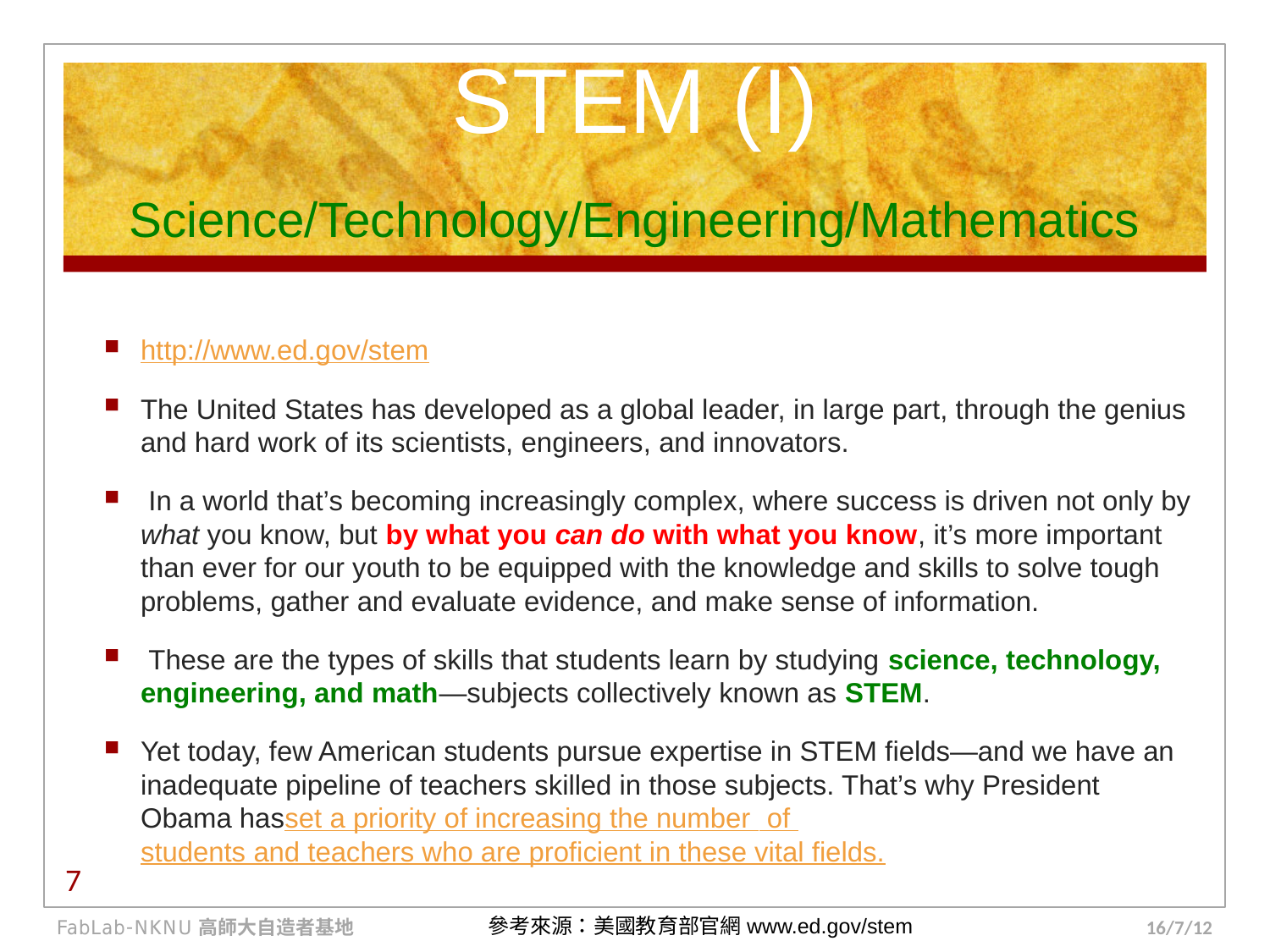

# STEM (I) Science/Technology/Engineering/Mathematics
http://www.ed.gov/stem
The United States has developed as a global leader, in large part, through the genius and hard work of its scientists, engineers, and innovators.
 In a world that’s becoming increasingly complex, where success is driven not only by what you know, but by what you can do with what you know, it’s more important than ever for our youth to be equipped with the knowledge and skills to solve tough problems, gather and evaluate evidence, and make sense of information.
 These are the types of skills that students learn by studying science, technology, engineering, and math—subjects collectively known as STEM.
Yet today, few American students pursue expertise in STEM fields—and we have an inadequate pipeline of teachers skilled in those subjects. That’s why President Obama hasset a priority of increasing the number  of students and teachers who are proficient in these vital fields.
7
FabLab-NKNU 高師大自造者基地
16/7/12
參考來源：美國教育部官網www.ed.gov/stem